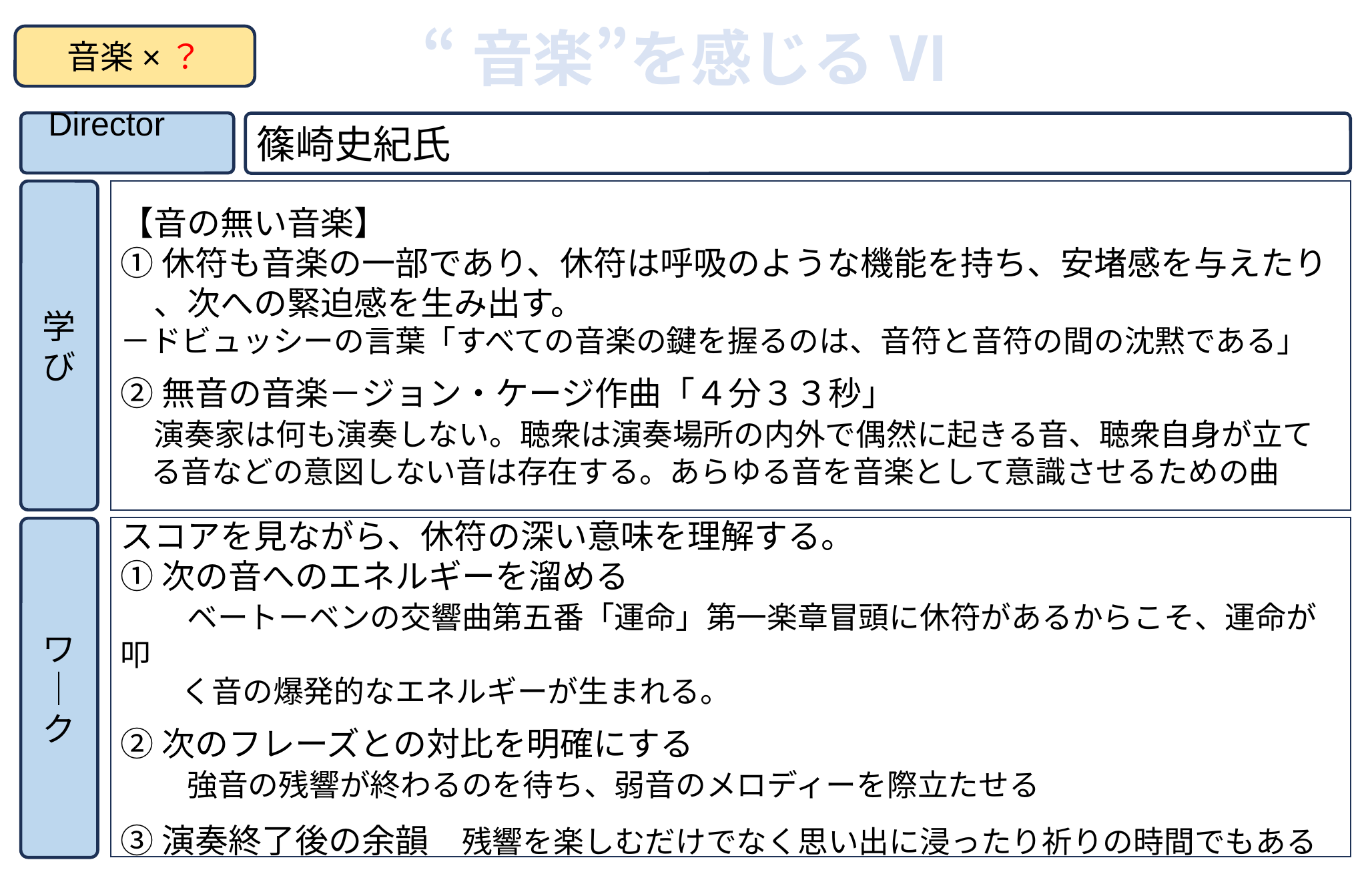

“音楽”を感じる Ⅵ
音楽×？
Director
篠崎史紀氏
学び
【音の無い音楽】
①休符も音楽の一部であり、休符は呼吸のような機能を持ち、安堵感を与えたり
　、次への緊迫感を生み出す。
－ドビュッシーの言葉「すべての音楽の鍵を握るのは、音符と音符の間の沈黙である」

②無音の音楽－ジョン・ケージ作曲「４分３３秒」
　演奏家は何も演奏しない。聴衆は演奏場所の内外で偶然に起きる音、聴衆自身が立て
　る音などの意図しない音は存在する。あらゆる音を音楽として意識させるための曲
スコアを見ながら、休符の深い意味を理解する。
①次の音へのエネルギーを溜める
　　ベートーベンの交響曲第五番「運命」第一楽章冒頭に休符があるからこそ、運命が叩
　　く音の爆発的なエネルギーが生まれる。

②次のフレーズとの対比を明確にする
　　強音の残響が終わるのを待ち、弱音のメロディーを際立たせる

③演奏終了後の余韻　残響を楽しむだけでなく思い出に浸ったり祈りの時間でもある
ワ│ク